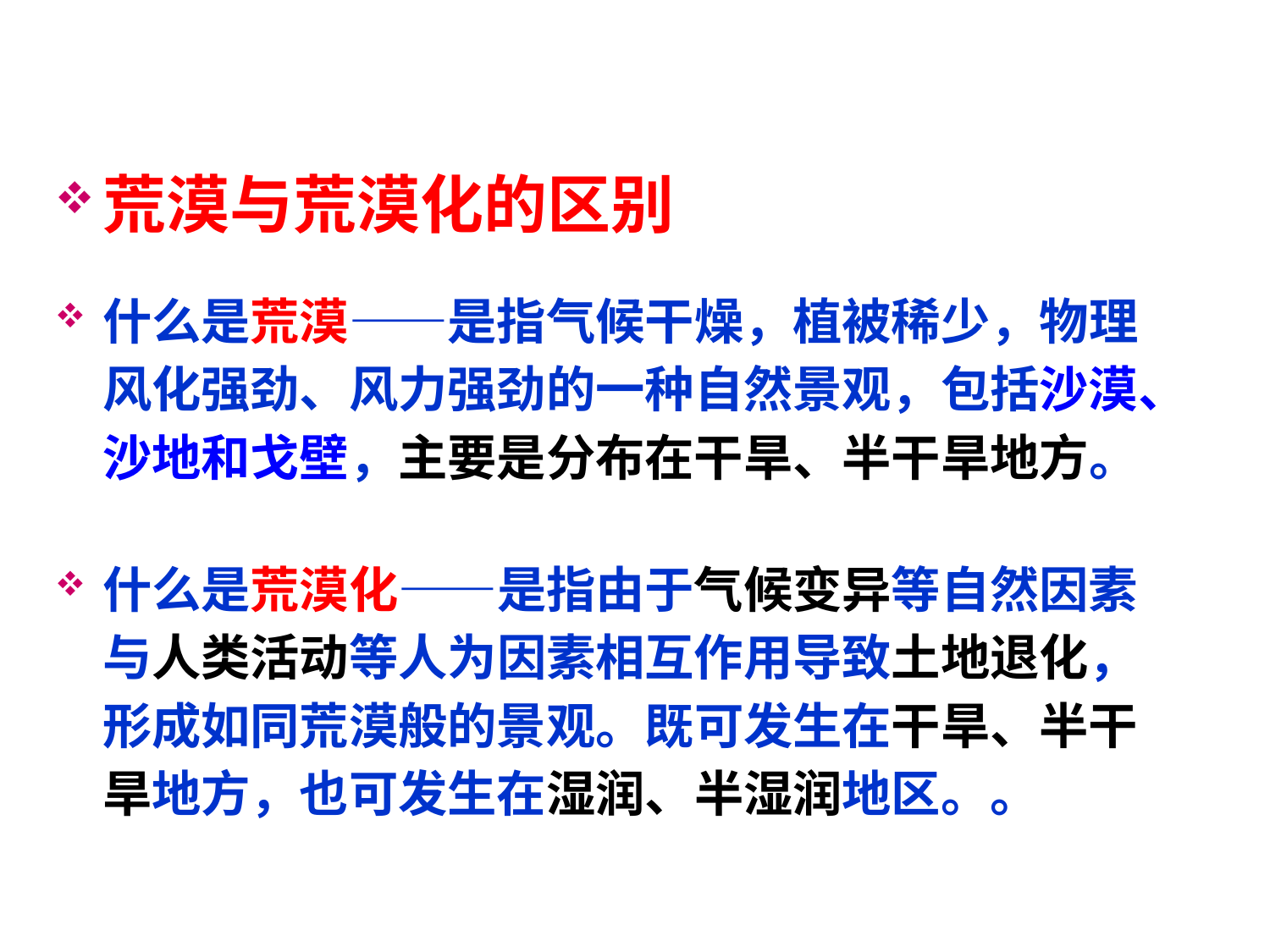

荒漠与荒漠化的区别
什么是荒漠——是指气候干燥，植被稀少，物理风化强劲、风力强劲的一种自然景观，包括沙漠、沙地和戈壁，主要是分布在干旱、半干旱地方。

什么是荒漠化——是指由于气候变异等自然因素与人类活动等人为因素相互作用导致土地退化，形成如同荒漠般的景观。既可发生在干旱、半干旱地方，也可发生在湿润、半湿润地区。。